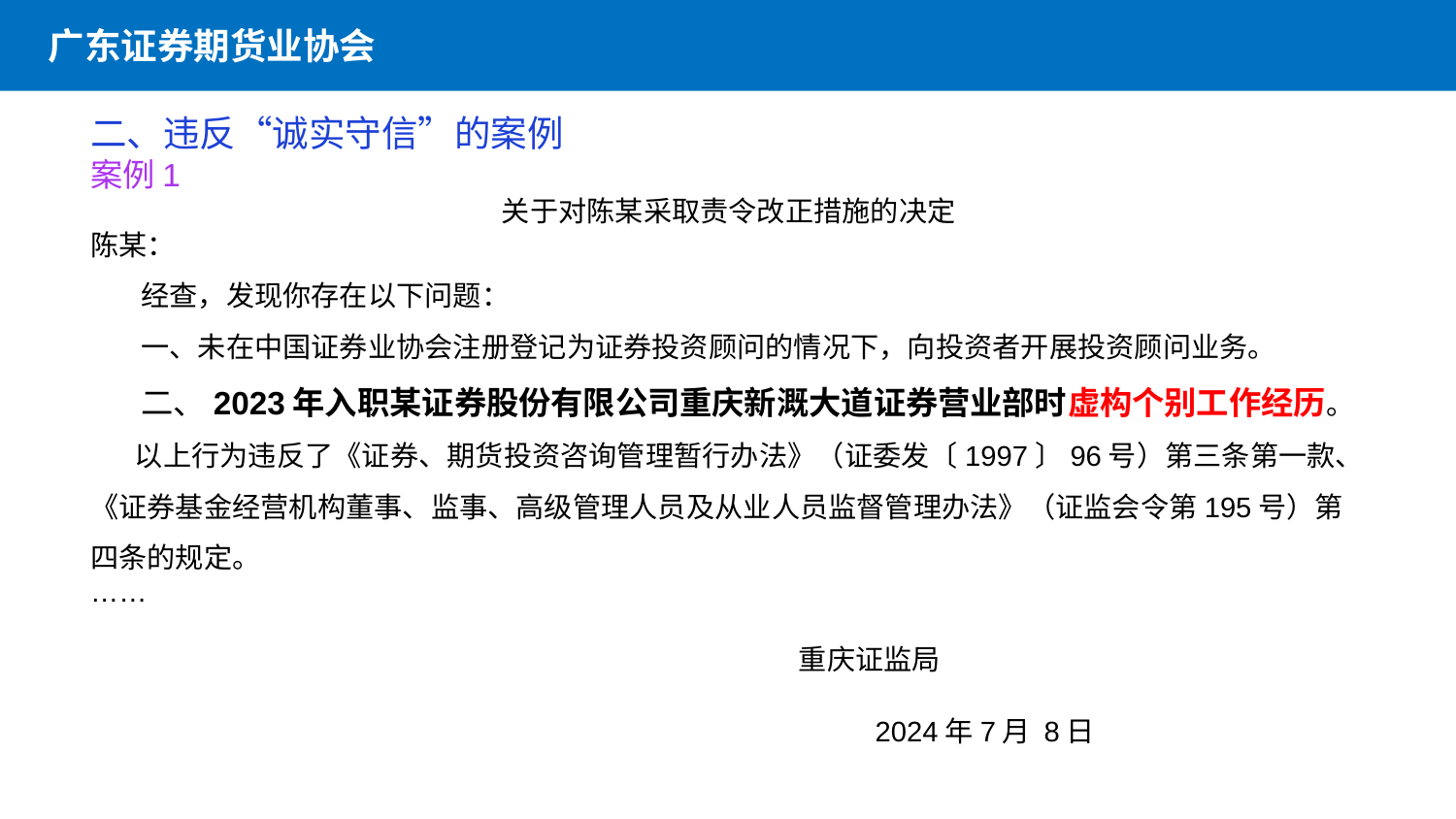

广东证券期货业协会
二、违反“诚实守信”的案例
案例1
关于对陈某采取责令改正措施的决定
陈某：
       经查，发现你存在以下问题：
       一、未在中国证券业协会注册登记为证券投资顾问的情况下，向投资者开展投资顾问业务。
       二、2023年入职某证券股份有限公司重庆新溉大道证券营业部时虚构个别工作经历。
      以上行为违反了《证券、期货投资咨询管理暂行办法》（证委发〔1997〕96号）第三条第一款、《证券基金经营机构董事、监事、高级管理人员及从业人员监督管理办法》（证监会令第195号）第四条的规定。
……

                                                                                  重庆证监局
                                                                                                  2024年7月 8日